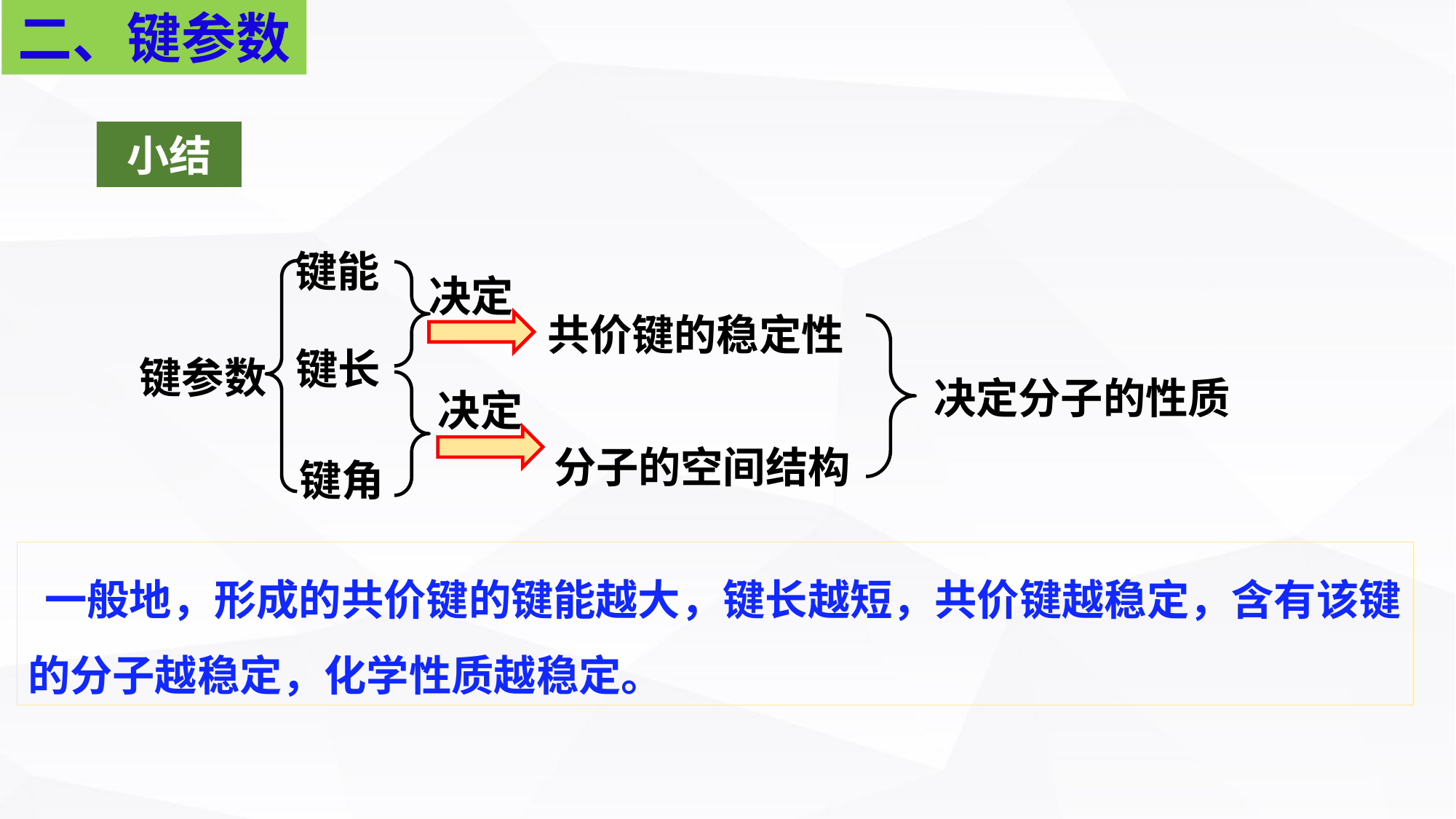

二、键参数
小结
键能

决定
共价键的稳定性

键长
键参数
决定分子的性质

决定
分子的空间结构

键角
 一般地，形成的共价键的键能越大，键长越短，共价键越稳定，含有该键的分子越稳定，化学性质越稳定。